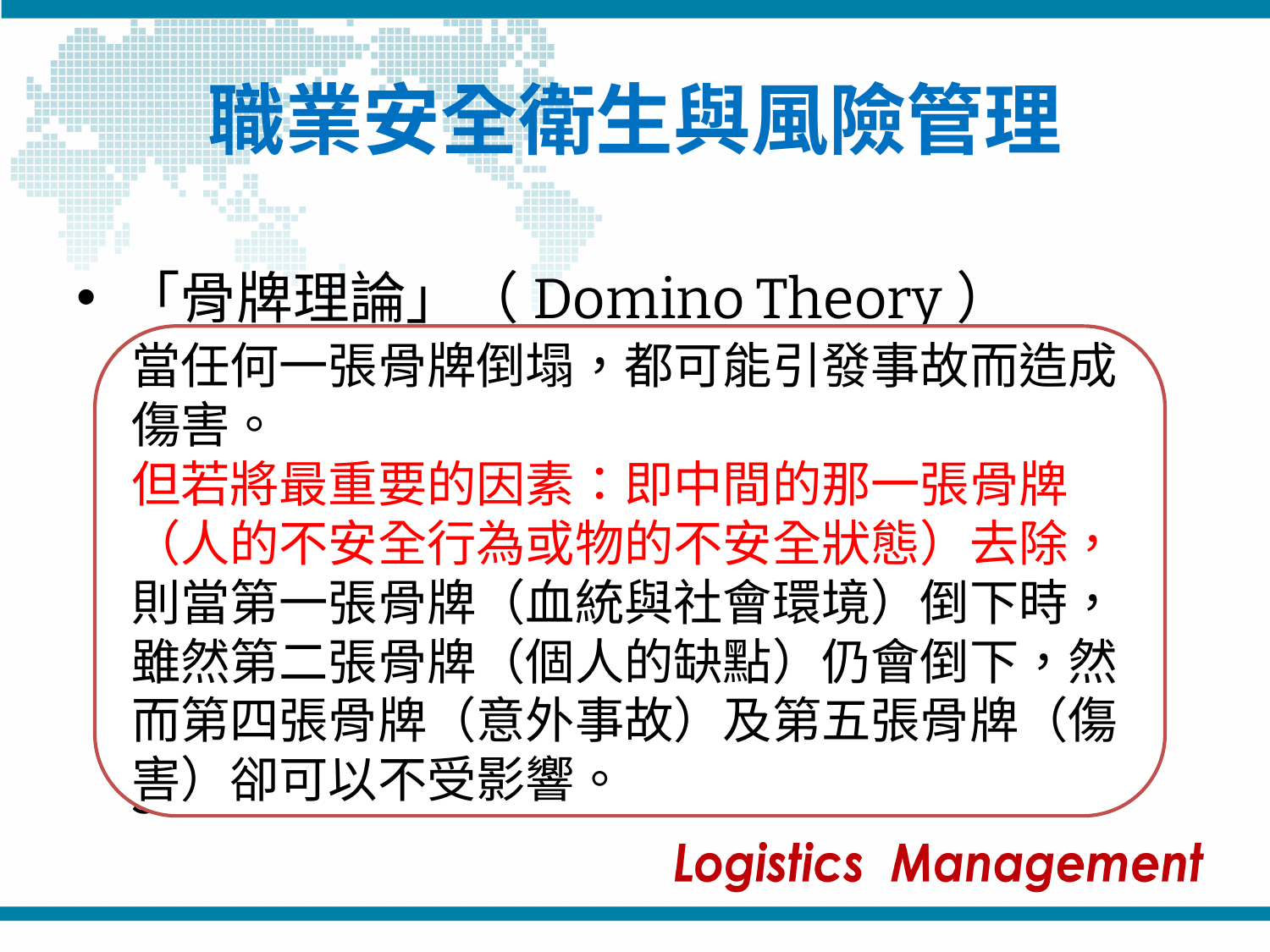

# 職業安全衛生與風險管理
「骨牌理論」（Domino Theory）
血統與社會環境
個人的缺點
(人的不安全行為)或(物的不安全狀態)
意外事故
傷害
當任何一張骨牌倒塌，都可能引發事故而造成傷害。
但若將最重要的因素：即中間的那一張骨牌（人的不安全行為或物的不安全狀態）去除，則當第一張骨牌（血統與社會環境）倒下時，雖然第二張骨牌（個人的缺點）仍會倒下，然而第四張骨牌（意外事故）及第五張骨牌（傷害）卻可以不受影響。